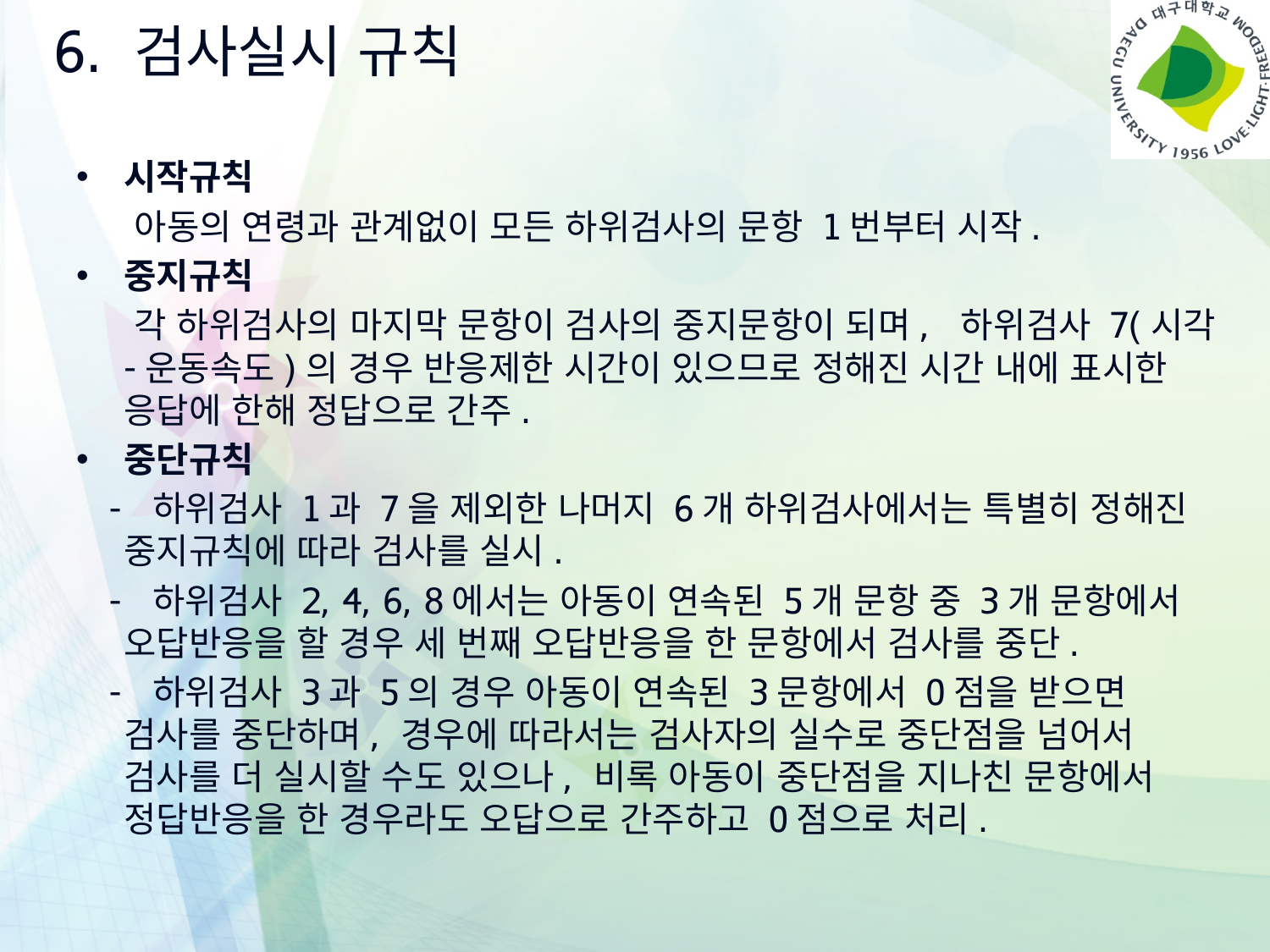

# 6. 검사실시 규칙
시작규칙
     아동의 연령과 관계없이 모든 하위검사의 문항 1번부터 시작.
중지규칙
     각 하위검사의 마지막 문항이 검사의 중지문항이 되며,  하위검사 7(시각-운동속도)의 경우 반응제한 시간이 있으므로 정해진 시간 내에 표시한 응답에 한해 정답으로 간주.
중단규칙
   -  하위검사 1과 7을 제외한 나머지 6개 하위검사에서는 특별히 정해진 중지규칙에 따라 검사를 실시.
   -  하위검사 2, 4, 6, 8에서는 아동이 연속된 5개 문항 중 3개 문항에서 오답반응을 할 경우 세 번째 오답반응을 한 문항에서 검사를 중단.
   -  하위검사 3과 5의 경우 아동이 연속된 3문항에서 0점을 받으면 검사를 중단하며, 경우에 따라서는 검사자의 실수로 중단점을 넘어서 검사를 더 실시할 수도 있으나, 비록 아동이 중단점을 지나친 문항에서 정답반응을 한 경우라도 오답으로 간주하고 0점으로 처리.